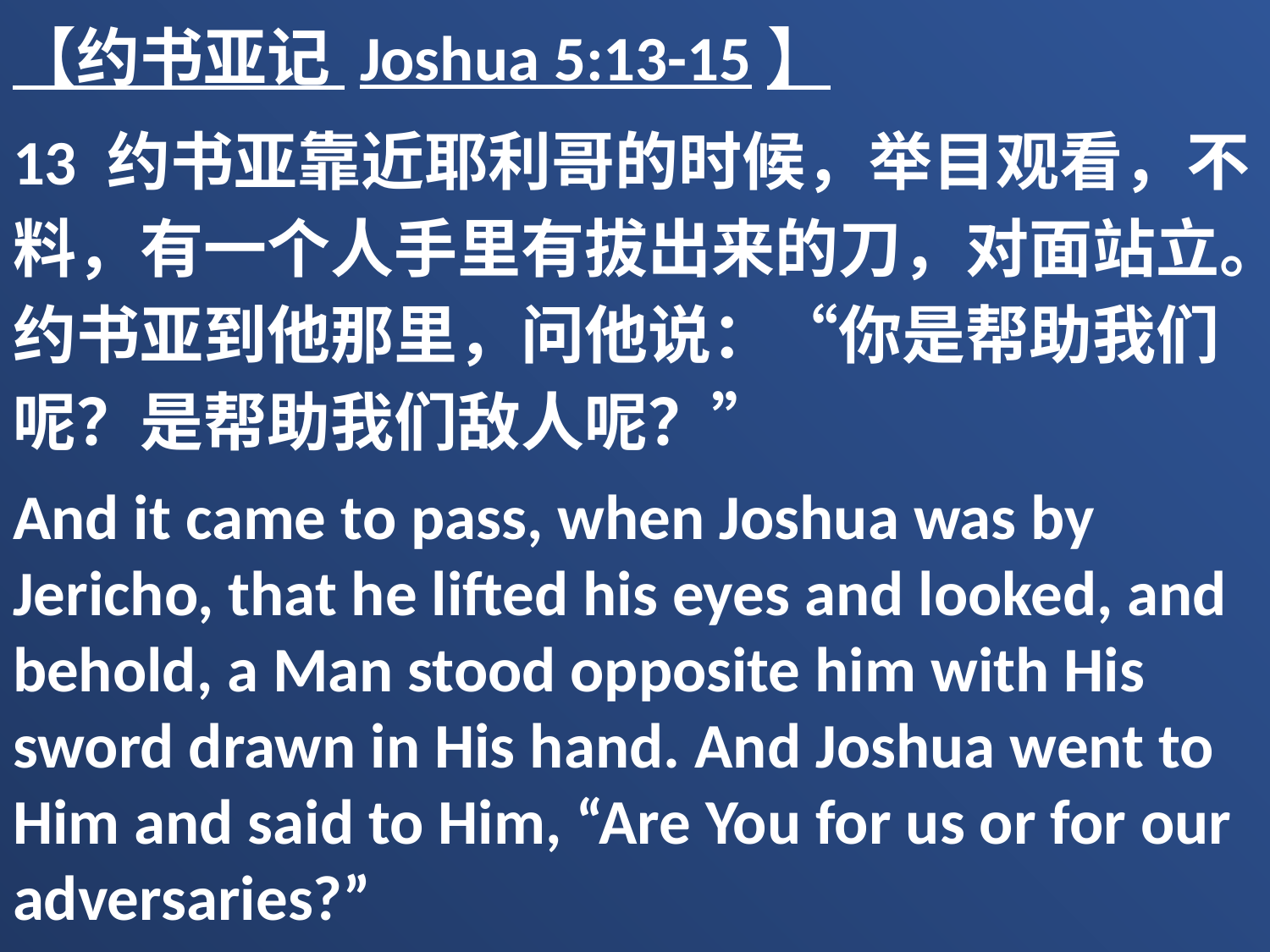

【约书亚记 Joshua 5:13-15】
13 约书亚靠近耶利哥的时候，举目观看，不料，有一个人手里有拔出来的刀，对面站立。约书亚到他那里，问他说：“你是帮助我们呢？是帮助我们敌人呢？”
And it came to pass, when Joshua was by Jericho, that he lifted his eyes and looked, and behold, a Man stood opposite him with His sword drawn in His hand. And Joshua went to Him and said to Him, “Are You for us or for our adversaries?”